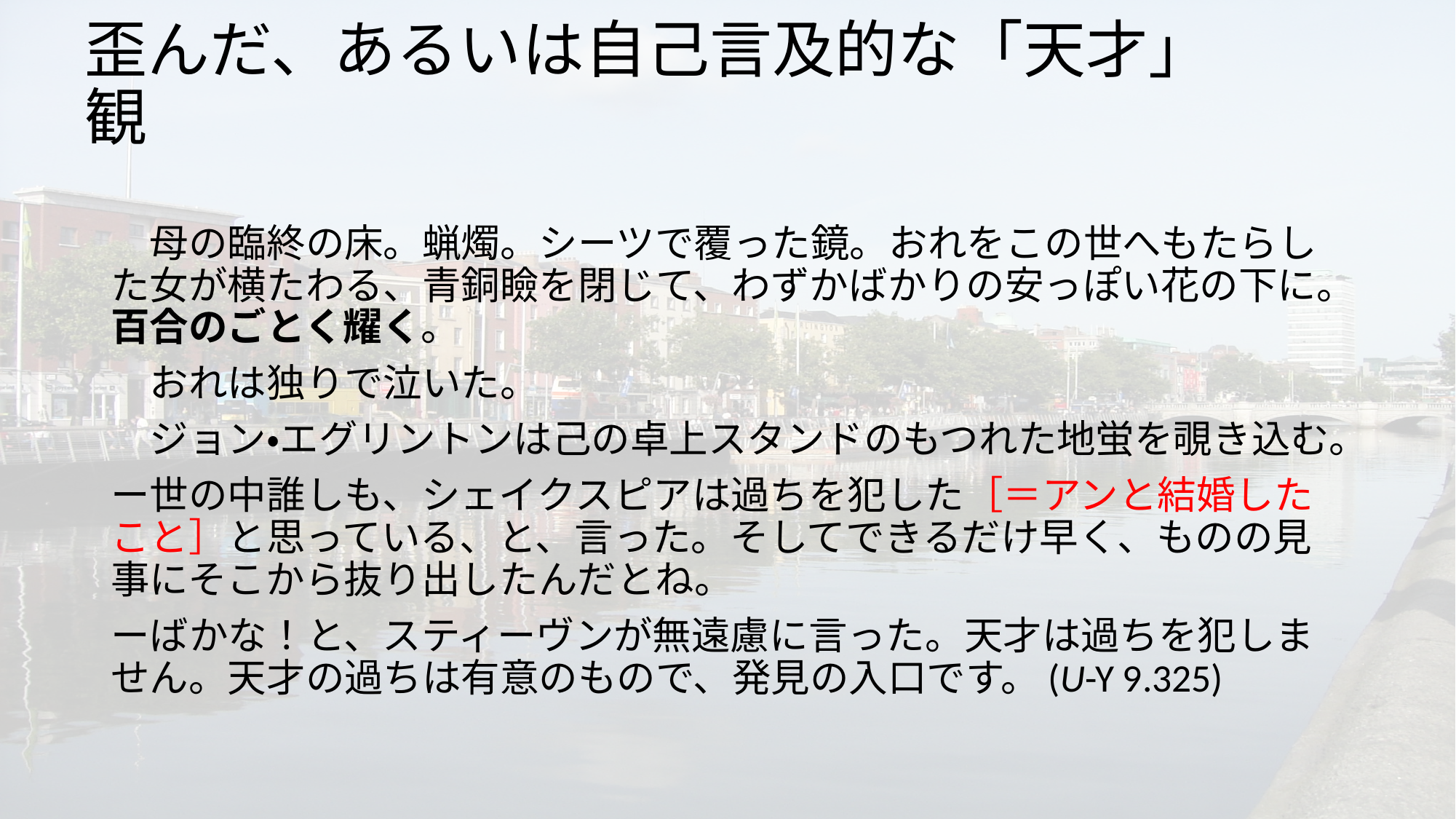

# 歪んだ、あるいは自己言及的な「天才」観
　母の臨終の床。蝋燭。シーツで覆った鏡。おれをこの世へもたらした女が横たわる、青銅瞼を閉じて、わずかばかりの安っぽい花の下に。百合のごとく耀く。
　おれは独りで泣いた。
　ジョン・エグリントンは己の卓上スタンドのもつれた地蛍を覗き込む。
ー世の中誰しも、シェイクスピアは過ちを犯した［＝アンと結婚したこと］と思っている、と、言った。そしてできるだけ早く、ものの見事にそこから抜り出したんだとね。
ーばかな！と、スティーヴンが無遠慮に言った。天才は過ちを犯しません。天才の過ちは有意のもので、発見の入口です。(U-Y 9.325)